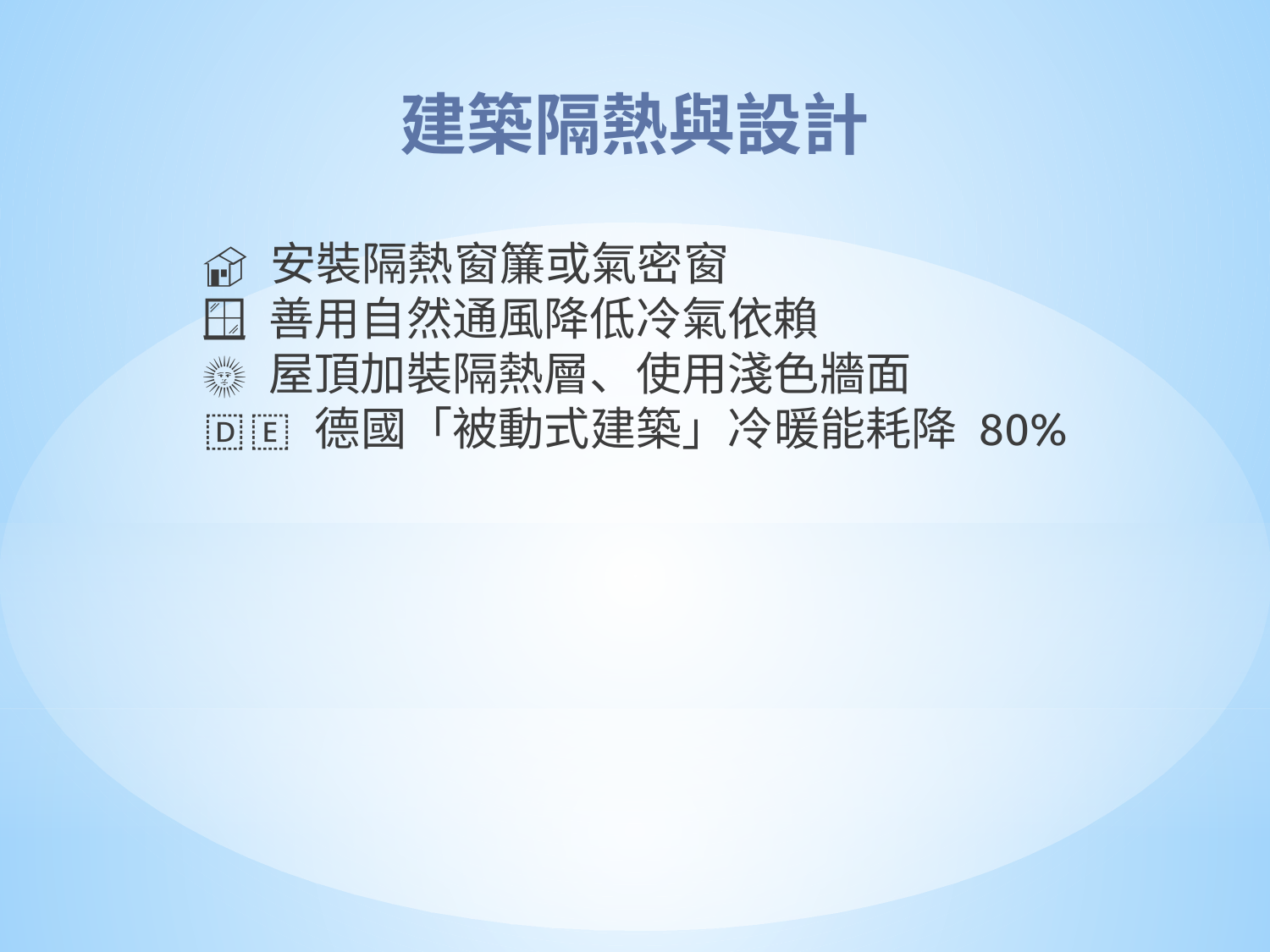

建築隔熱與設計

🏠 安裝隔熱窗簾或氣密窗
🪟 善用自然通風降低冷氣依賴
🌞 屋頂加裝隔熱層、使用淺色牆面
🇩🇪 德國「被動式建築」冷暖能耗降 80%
#